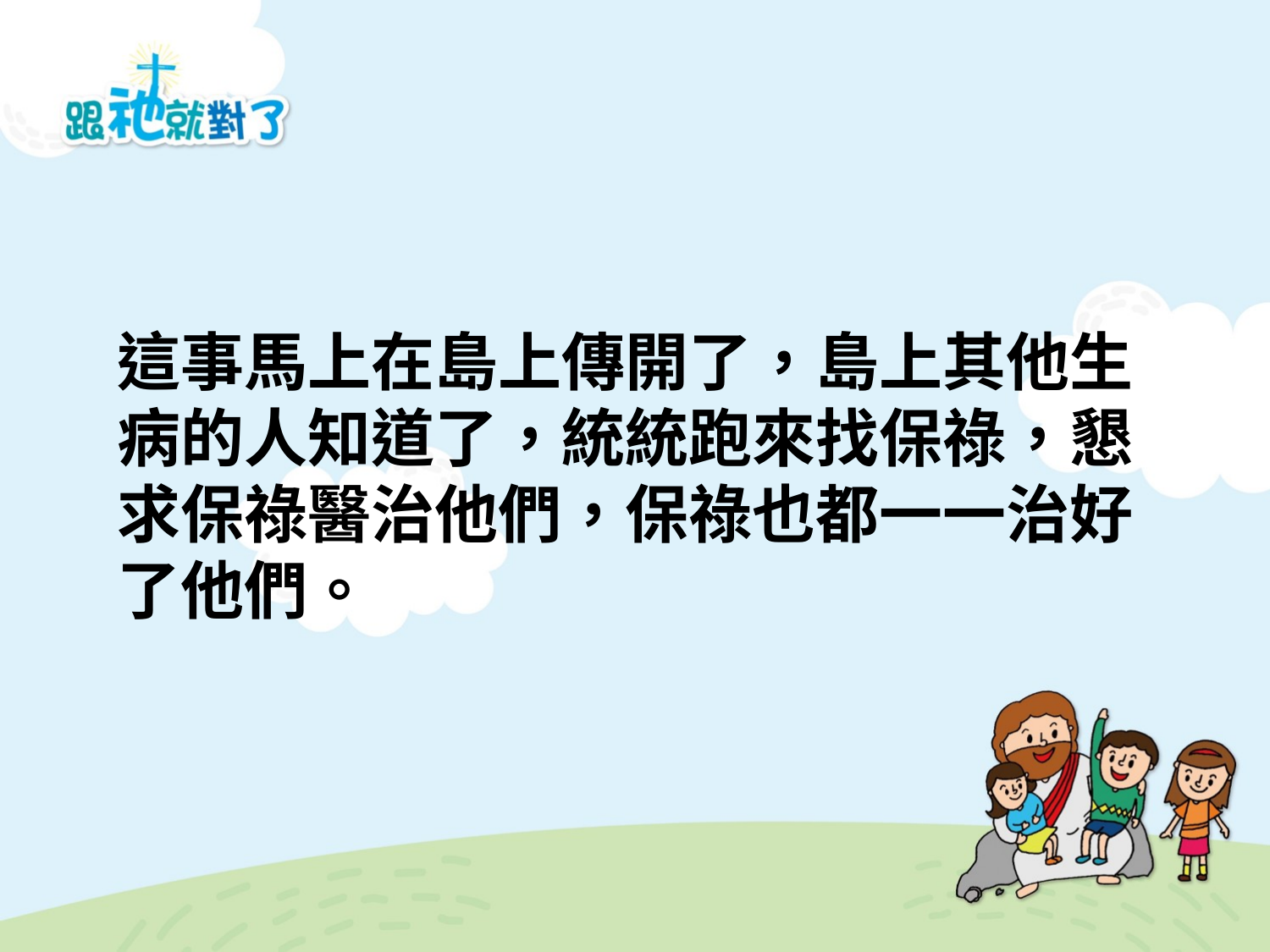

這事馬上在島上傳開了，島上其他生病的人知道了，統統跑來找保祿，懇求保祿醫治他們，保祿也都一一治好了他們。